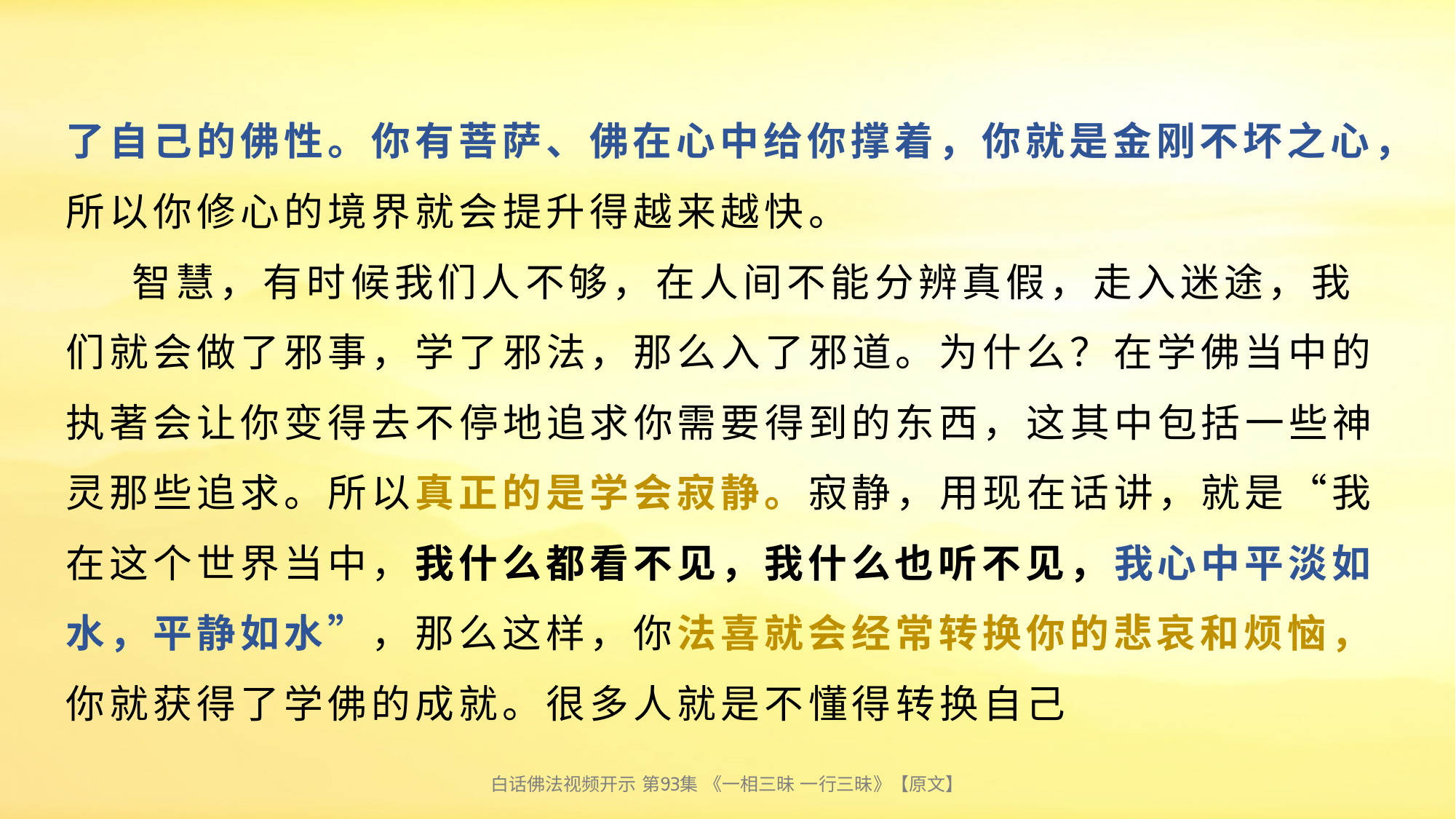

# 了自己的佛性。你有菩萨、佛在心中给你撑着，你就是金刚不坏之心，所以你修心的境界就会提升得越来越快。 智慧，有时候我们人不够，在人间不能分辨真假，走入迷途，我们就会做了邪事，学了邪法，那么入了邪道。为什么？在学佛当中的执著会让你变得去不停地追求你需要得到的东西，这其中包括一些神灵那些追求。所以真正的是学会寂静。寂静，用现在话讲，就是“我在这个世界当中，我什么都看不见，我什么也听不见，我心中平淡如水，平静如水”，那么这样，你法喜就会经常转换你的悲哀和烦恼，你就获得了学佛的成就。很多人就是不懂得转换自己
白话佛法视频开示 第93集 《一相三昧 一行三昧》【原文】